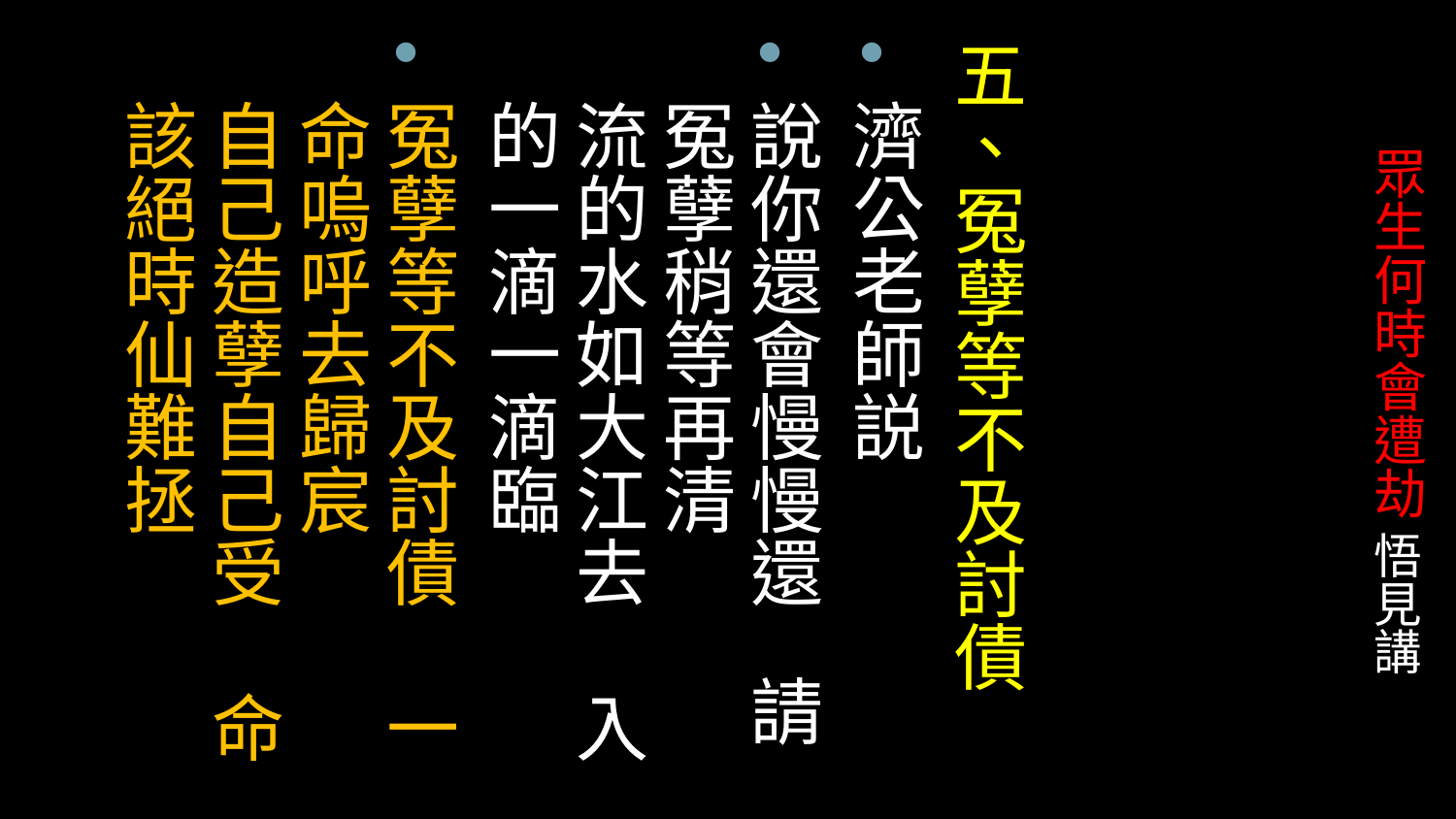

五、冤孽等不及討債
濟公老師説
說你還會慢慢還    請冤孽稍等再清
流的水如大江去     入的一滴一滴臨
冤孽等不及討債     一命嗚呼去歸宸
自己造孽自己受     命該絕時仙難拯

# 眾生何時會遭劫 悟見講